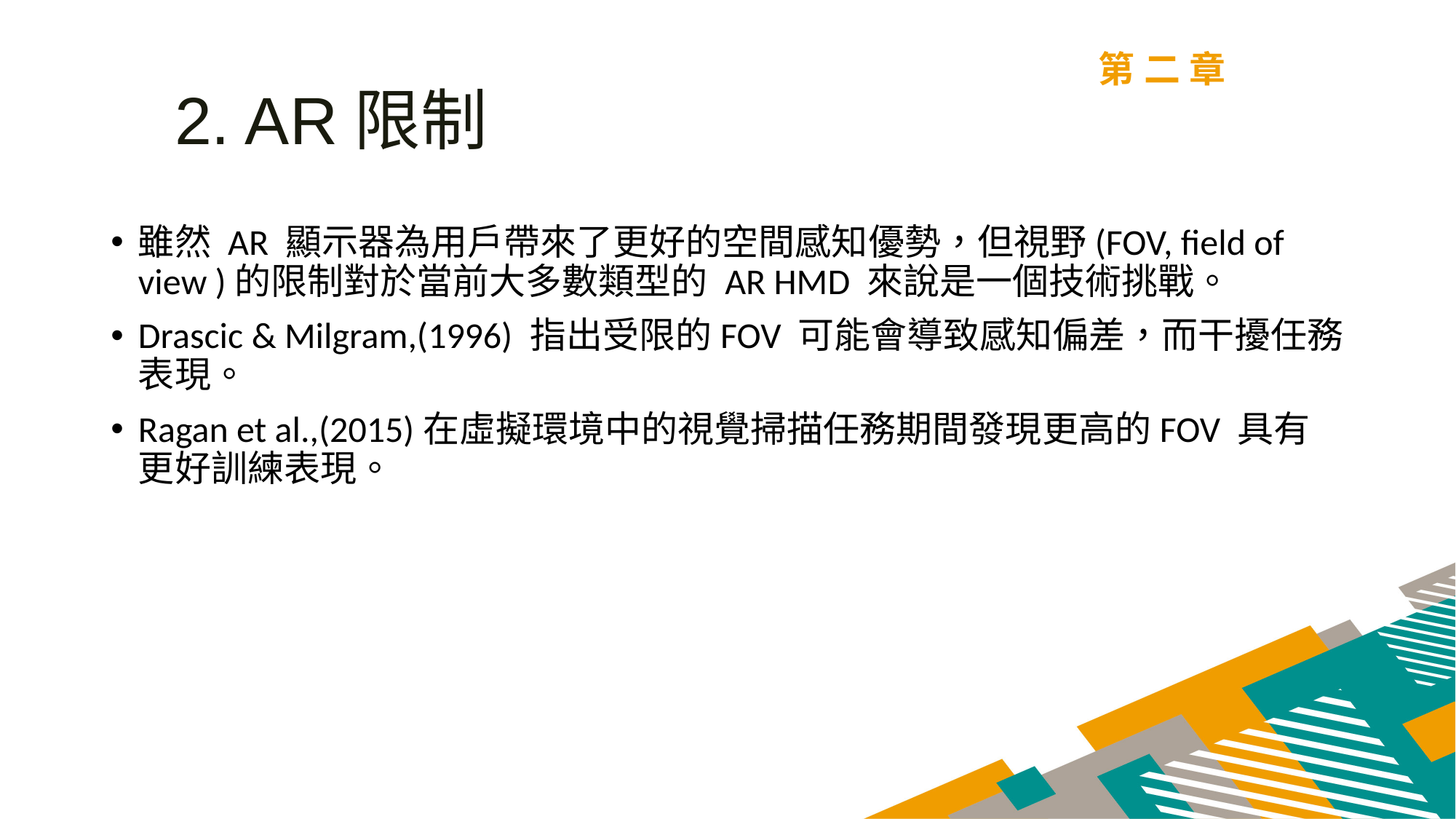

第二章
2. AR限制
雖然 AR 顯示器為用戶帶來了更好的空間感知優勢，但視野(FOV, field of view )的限制對於當前大多數類型的 AR HMD 來說是一個技術挑戰。
Drascic & Milgram,(1996) 指出受限的FOV 可能會導致感知偏差，而干擾任務表現。
Ragan et al.,(2015)在虛擬環境中的視覺掃描任務期間發現更高的FOV 具有更好訓練表現。